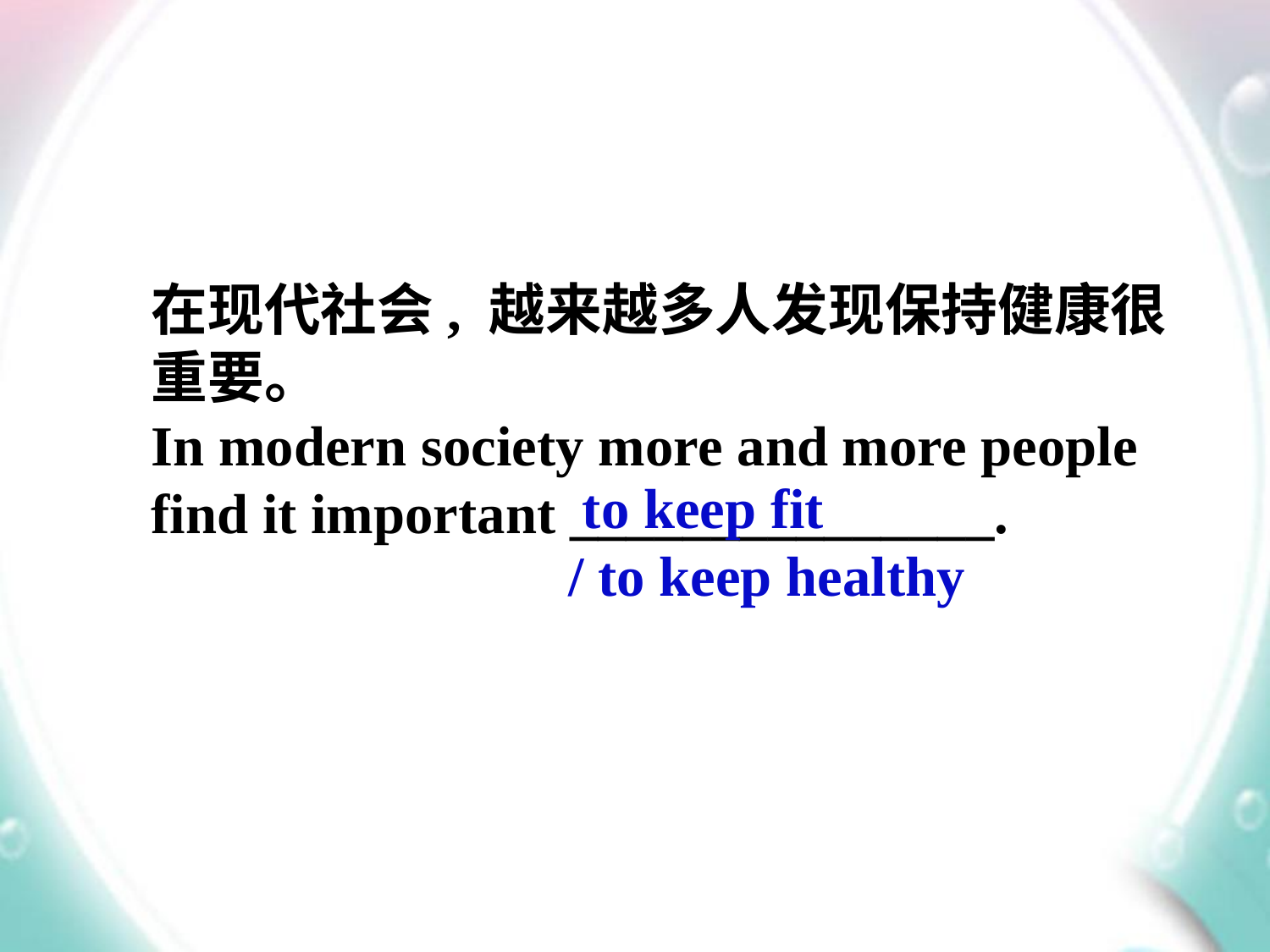

在现代社会, 越来越多人发现保持健康很重要。
In modern society more and more people find it important _______________.
 to keep fit
/ to keep healthy